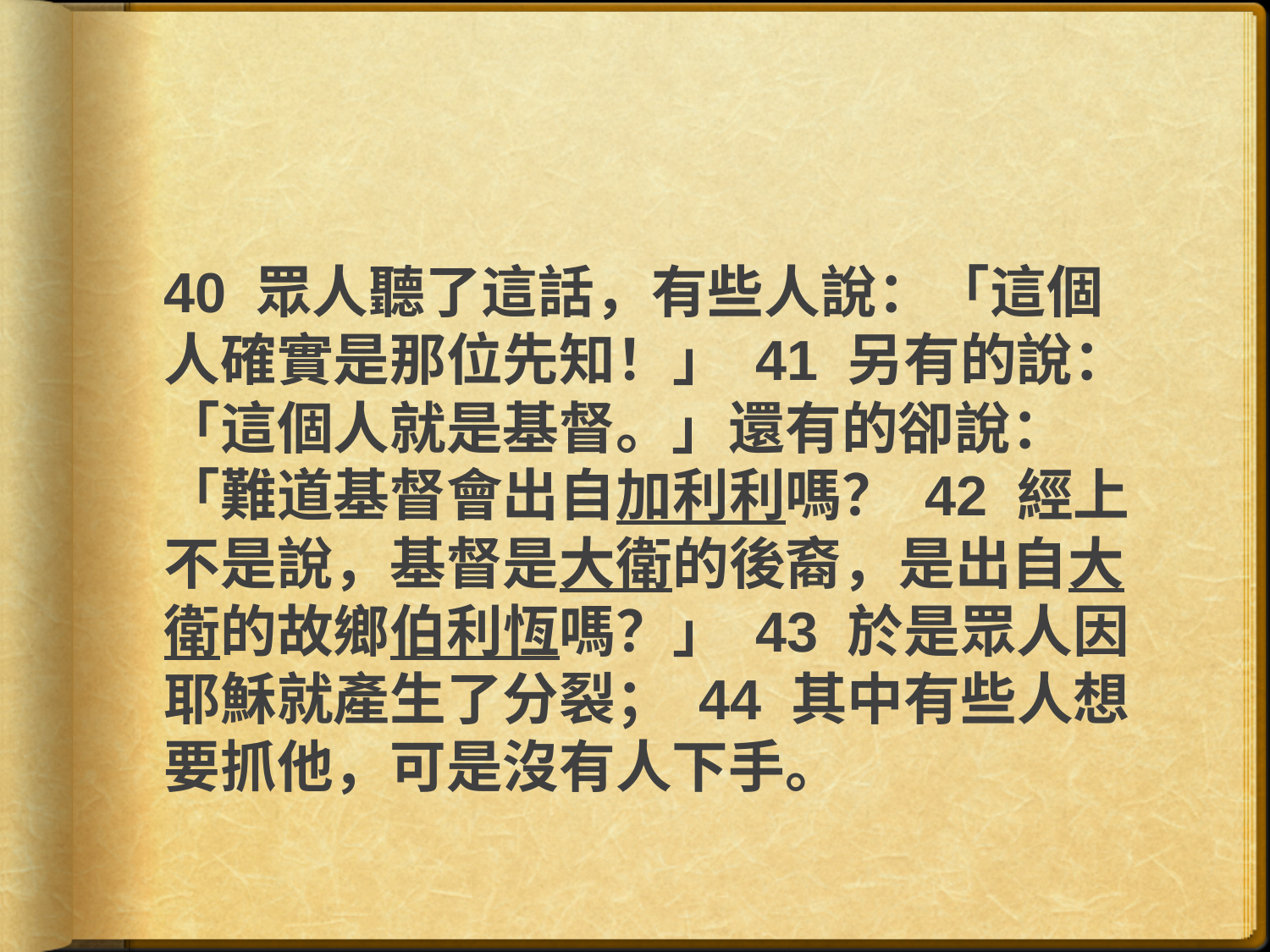

#
40 眾人聽了這話，有些人說：「這個人確實是那位先知！」 41 另有的說：「這個人就是基督。」還有的卻說：「難道基督會出自加利利嗎？ 42 經上不是說，基督是大衛的後裔，是出自大衛的故鄉伯利恆嗎？」 43 於是眾人因耶穌就產生了分裂； 44 其中有些人想要抓他，可是沒有人下手。